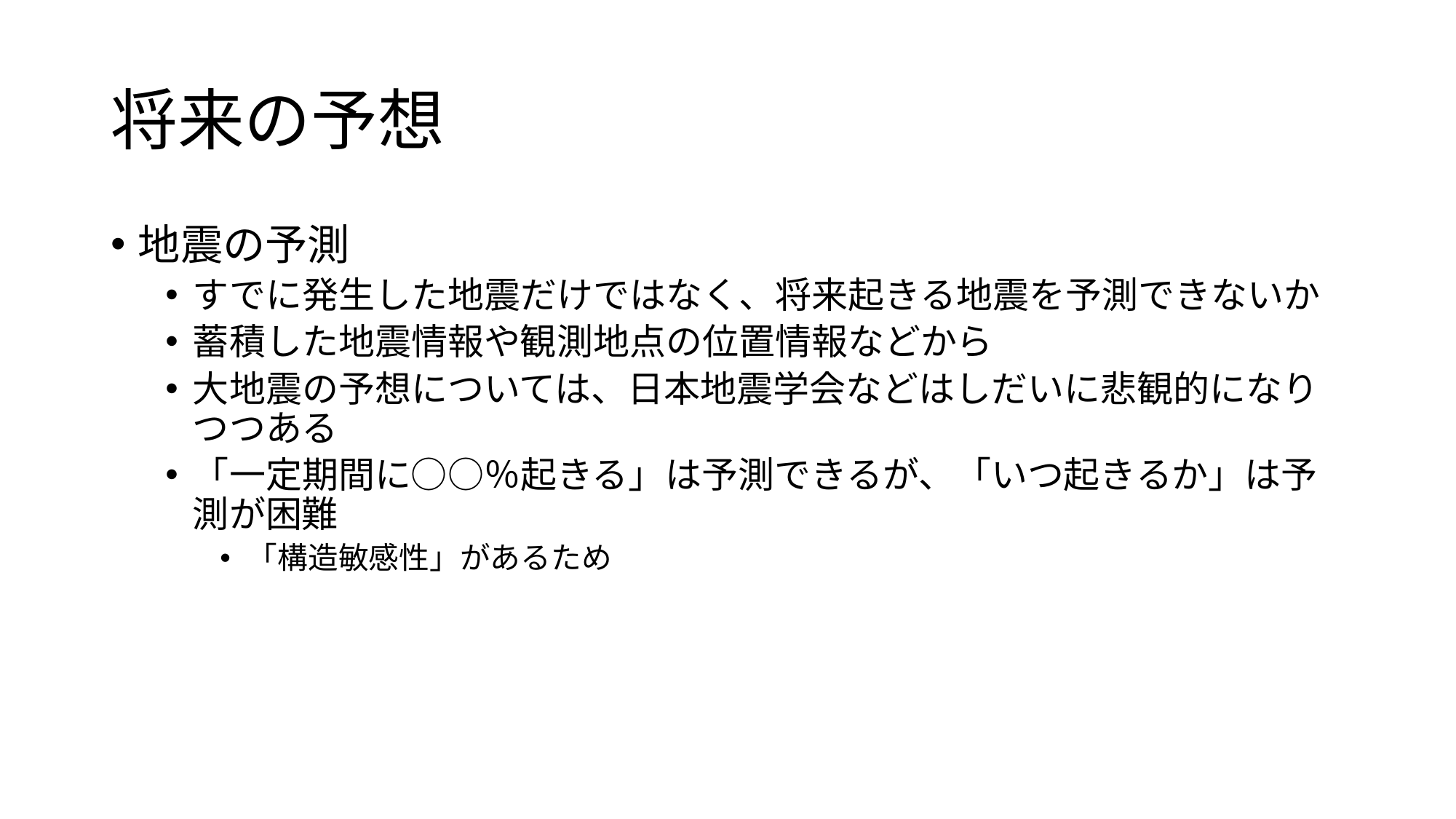

# 将来の予想
地震の予測
すでに発生した地震だけではなく、将来起きる地震を予測できないか
蓄積した地震情報や観測地点の位置情報などから
大地震の予想については、日本地震学会などはしだいに悲観的になりつつある
「一定期間に○○％起きる」は予測できるが、「いつ起きるか」は予測が困難
「構造敏感性」があるため